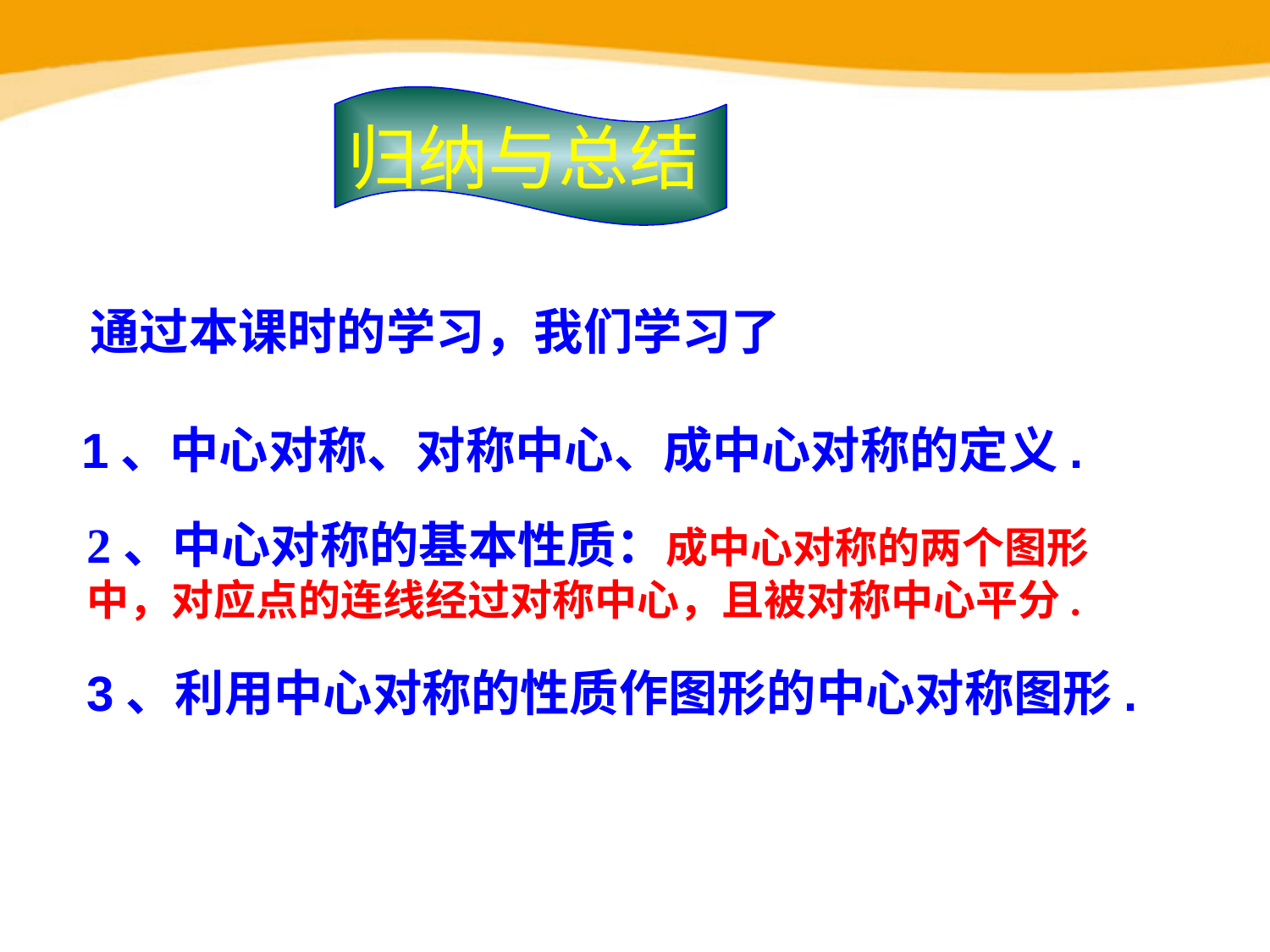

归纳与总结
通过本课时的学习，我们学习了
1、中心对称、对称中心、成中心对称的定义.
2、中心对称的基本性质：成中心对称的两个图形中，对应点的连线经过对称中心，且被对称中心平分.
3、利用中心对称的性质作图形的中心对称图形.